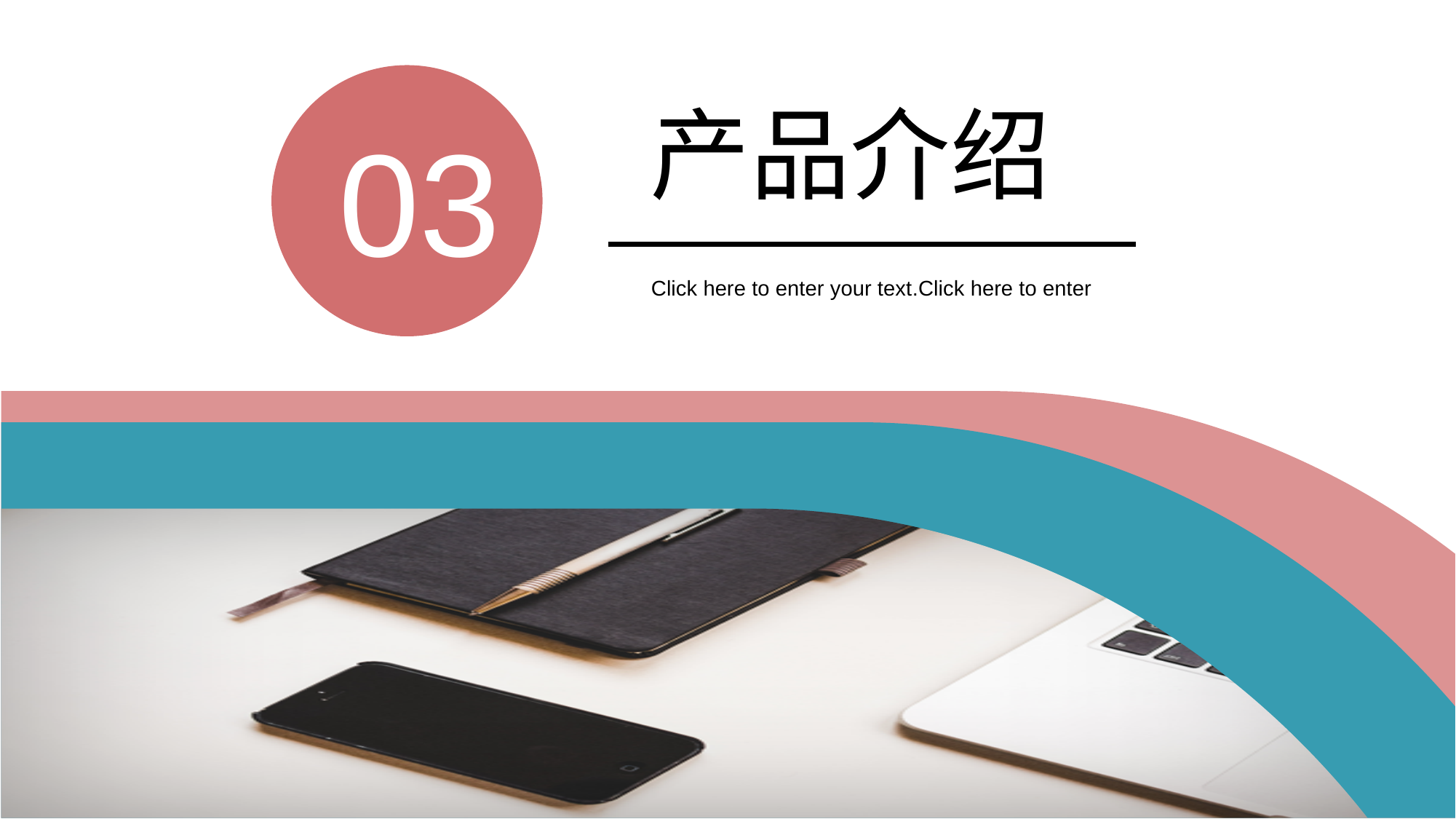

03
产品介绍
Click here to enter your text.Click here to enter